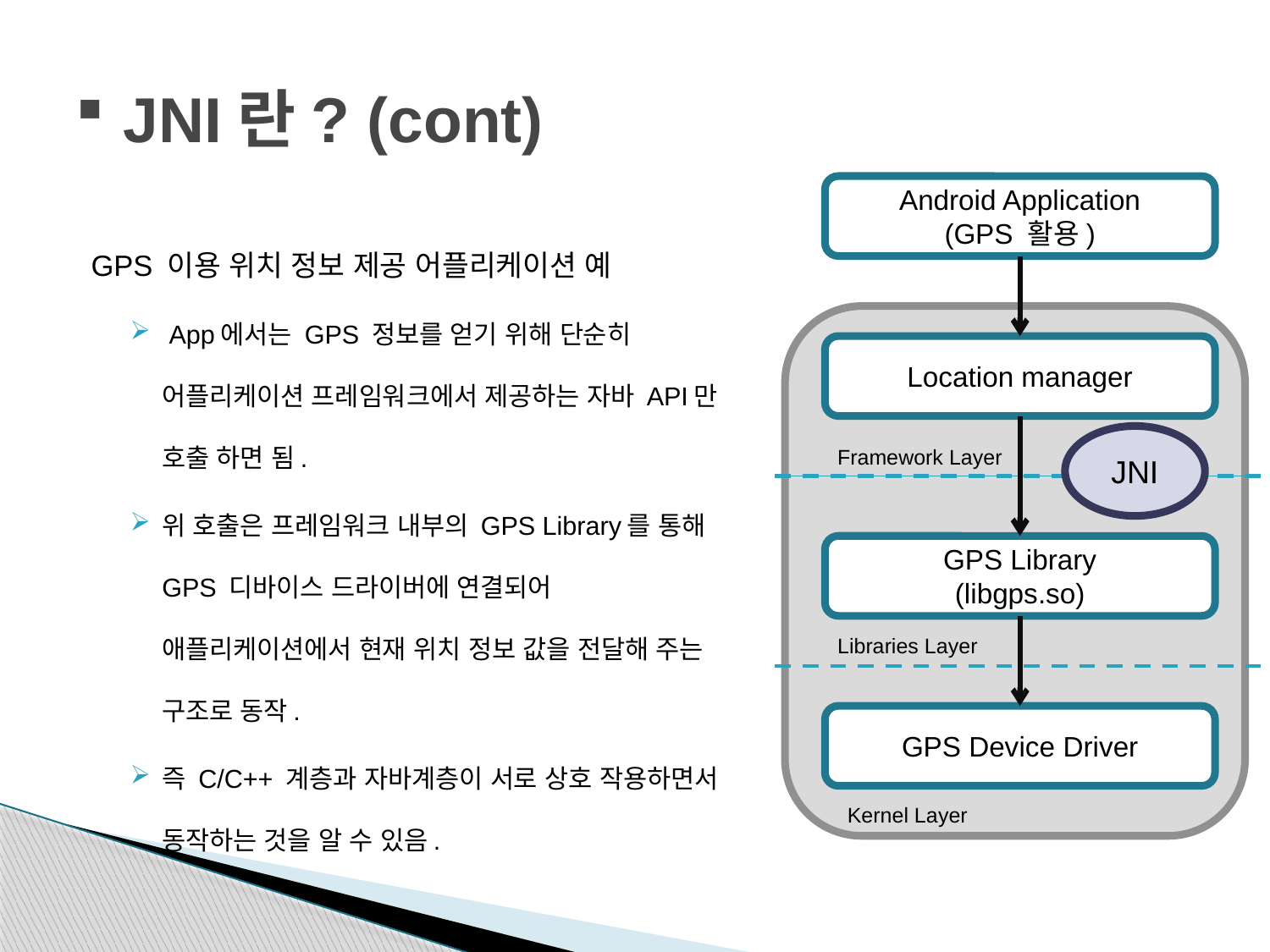

# JNI란? (cont)
Android Application
(GPS 활용)

Location manager
JNI
Framework Layer
GPS Library
(libgps.so)
Libraries Layer
GPS Device Driver
Kernel Layer
GPS 이용 위치 정보 제공 어플리케이션 예
 App에서는 GPS 정보를 얻기 위해 단순히 어플리케이션 프레임워크에서 제공하는 자바 API만 호출 하면 됨.
위 호출은 프레임워크 내부의 GPS Library를 통해 GPS 디바이스 드라이버에 연결되어 애플리케이션에서 현재 위치 정보 값을 전달해 주는 구조로 동작.
즉 C/C++ 계층과 자바계층이 서로 상호 작용하면서 동작하는 것을 알 수 있음.